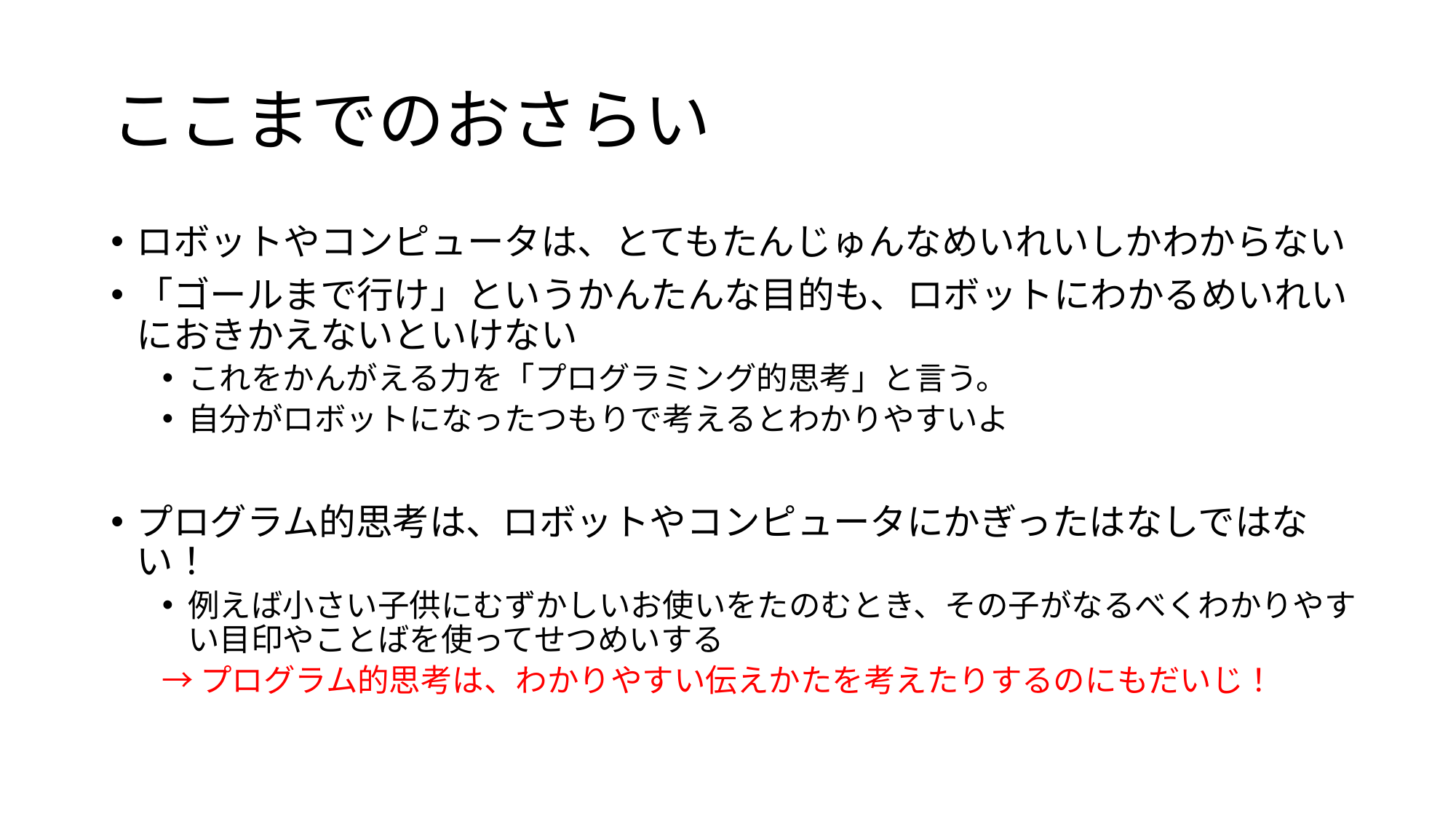

# ここまでのおさらい
ロボットやコンピュータは、とてもたんじゅんなめいれいしかわからない
「ゴールまで行け」というかんたんな目的も、ロボットにわかるめいれいにおきかえないといけない
これをかんがえる力を「プログラミング的思考」と言う。
自分がロボットになったつもりで考えるとわかりやすいよ

プログラム的思考は、ロボットやコンピュータにかぎったはなしではない！
例えば小さい子供にむずかしいお使いをたのむとき、その子がなるべくわかりやすい目印やことばを使ってせつめいする
→プログラム的思考は、わかりやすい伝えかたを考えたりするのにもだいじ！